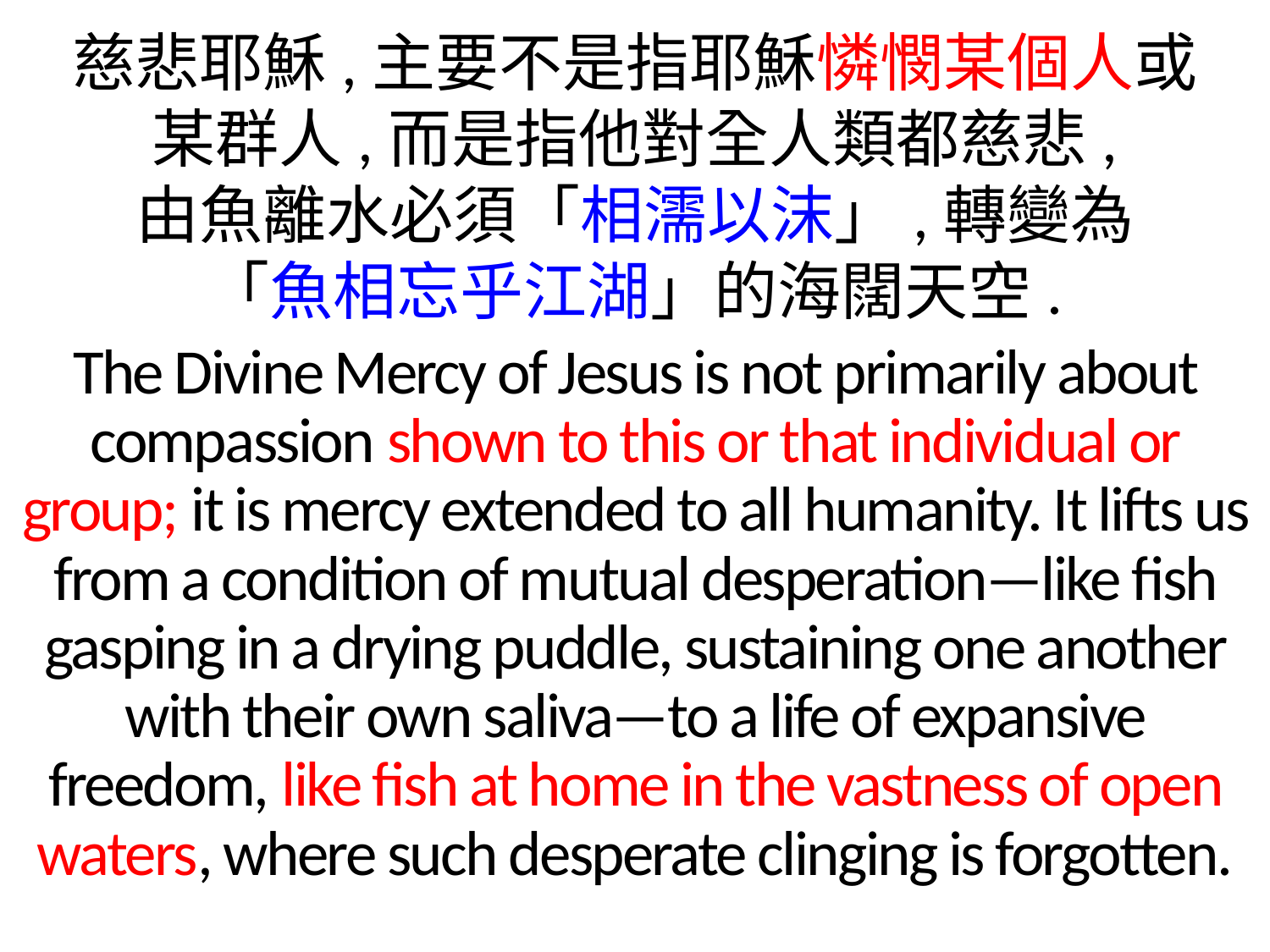

慈悲耶穌,主要不是指耶穌憐憫某個人或
某群人,而是指他對全人類都慈悲,
由魚離水必須「相濡以沫」,轉變為
「魚相忘乎江湖」的海闊天空.
The Divine Mercy of Jesus is not primarily about compassion shown to this or that individual or group; it is mercy extended to all humanity. It lifts us from a condition of mutual desperation—like fish gasping in a drying puddle, sustaining one another with their own saliva—to a life of expansive freedom, like fish at home in the vastness of open waters, where such desperate clinging is forgotten.